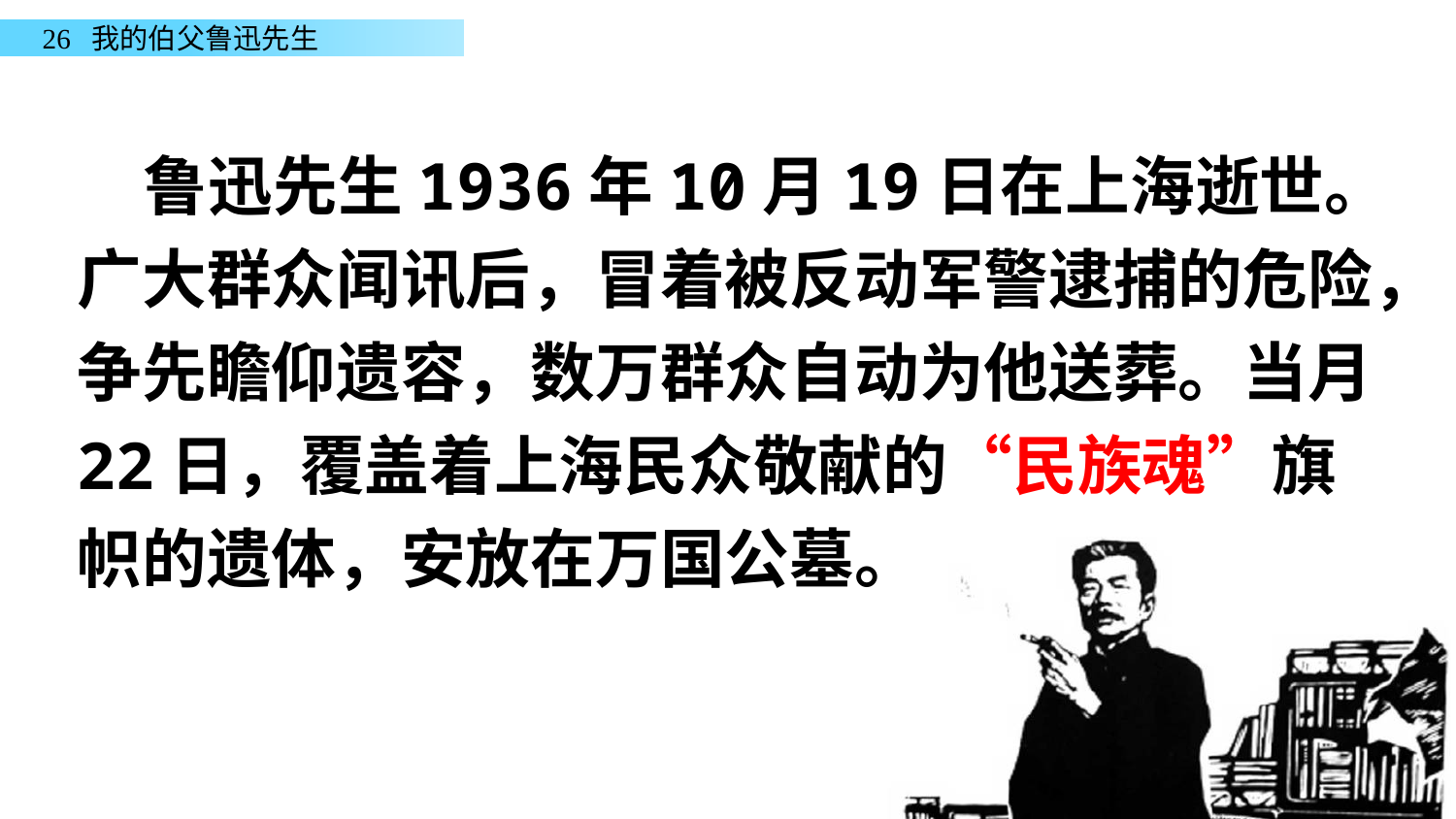

鲁迅先生1936年10月19日在上海逝世。广大群众闻讯后，冒着被反动军警逮捕的危险，争先瞻仰遗容，数万群众自动为他送葬。当月22日，覆盖着上海民众敬献的“民族魂”旗帜的遗体，安放在万国公墓。